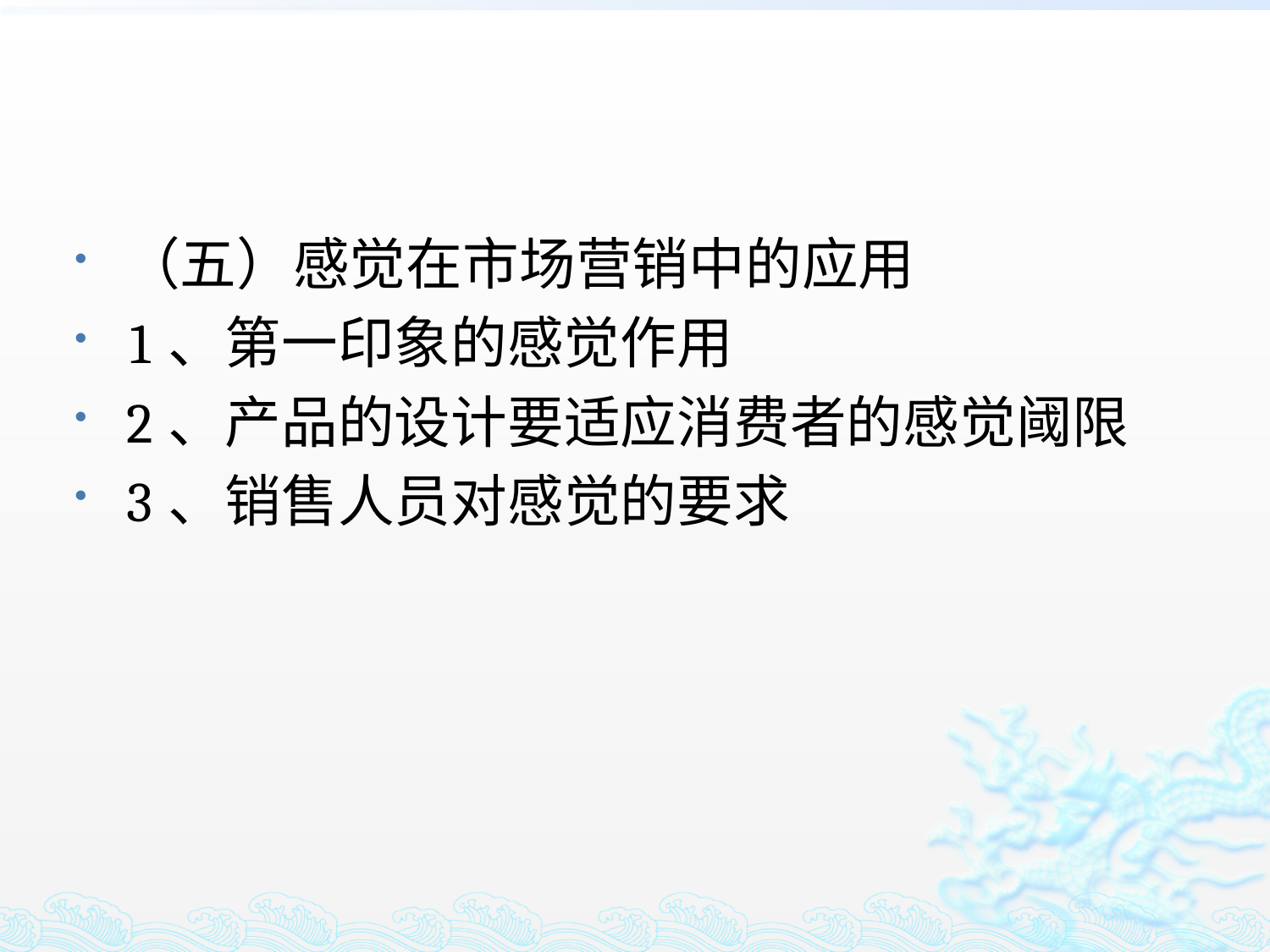

#
（五）感觉在市场营销中的应用
1、第一印象的感觉作用
2、产品的设计要适应消费者的感觉阈限
3、销售人员对感觉的要求